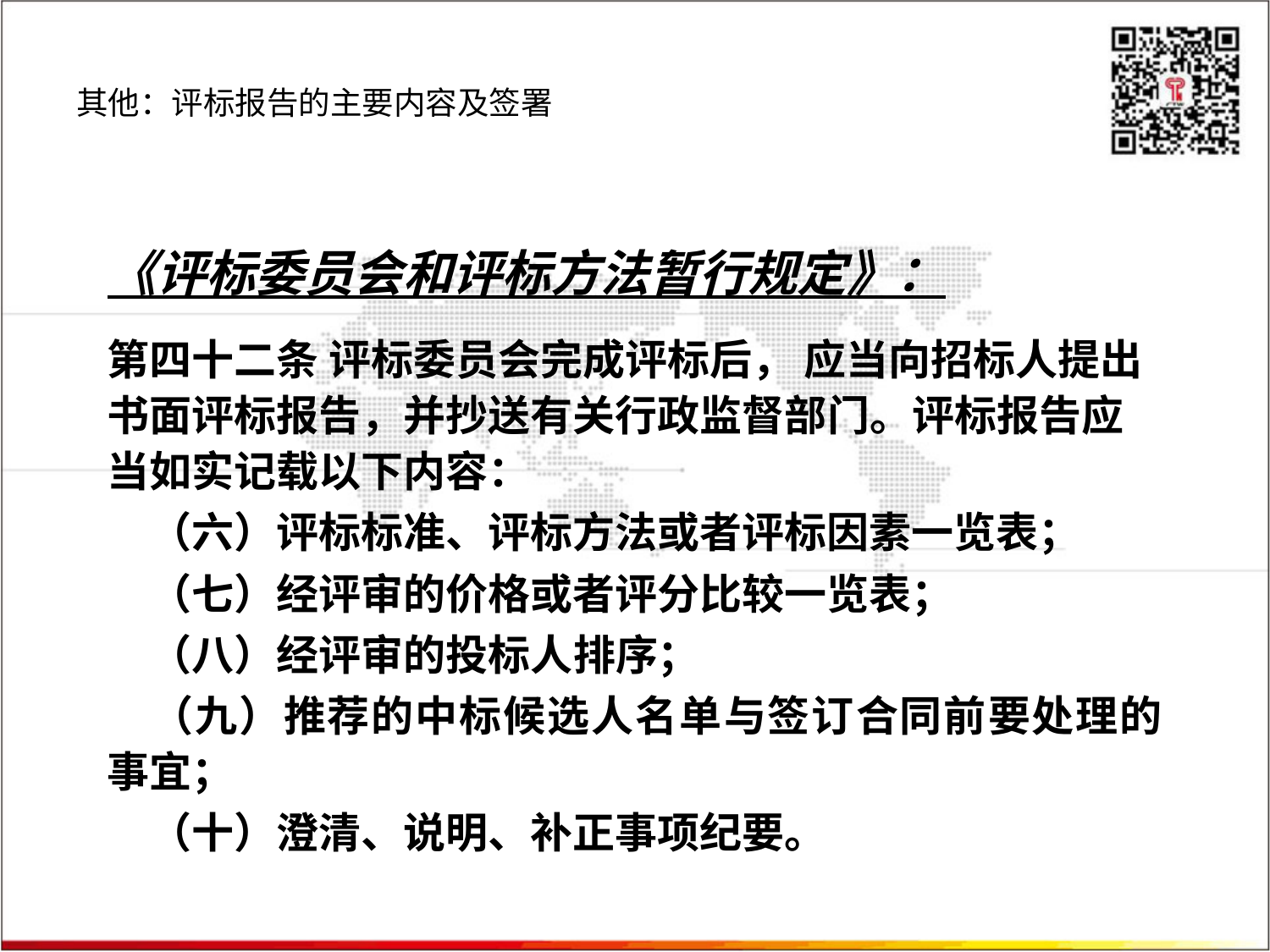

# 其他：评标报告的主要内容及签署
《评标委员会和评标方法暂行规定》：
第四十二条 评标委员会完成评标后， 应当向招标人提出书面评标报告，并抄送有关行政监督部门。评标报告应当如实记载以下内容：
　（六）评标标准、评标方法或者评标因素一览表；
　（七）经评审的价格或者评分比较一览表；
　（八）经评审的投标人排序；
　（九）推荐的中标候选人名单与签订合同前要处理的事宜；
　（十）澄清、说明、补正事项纪要。